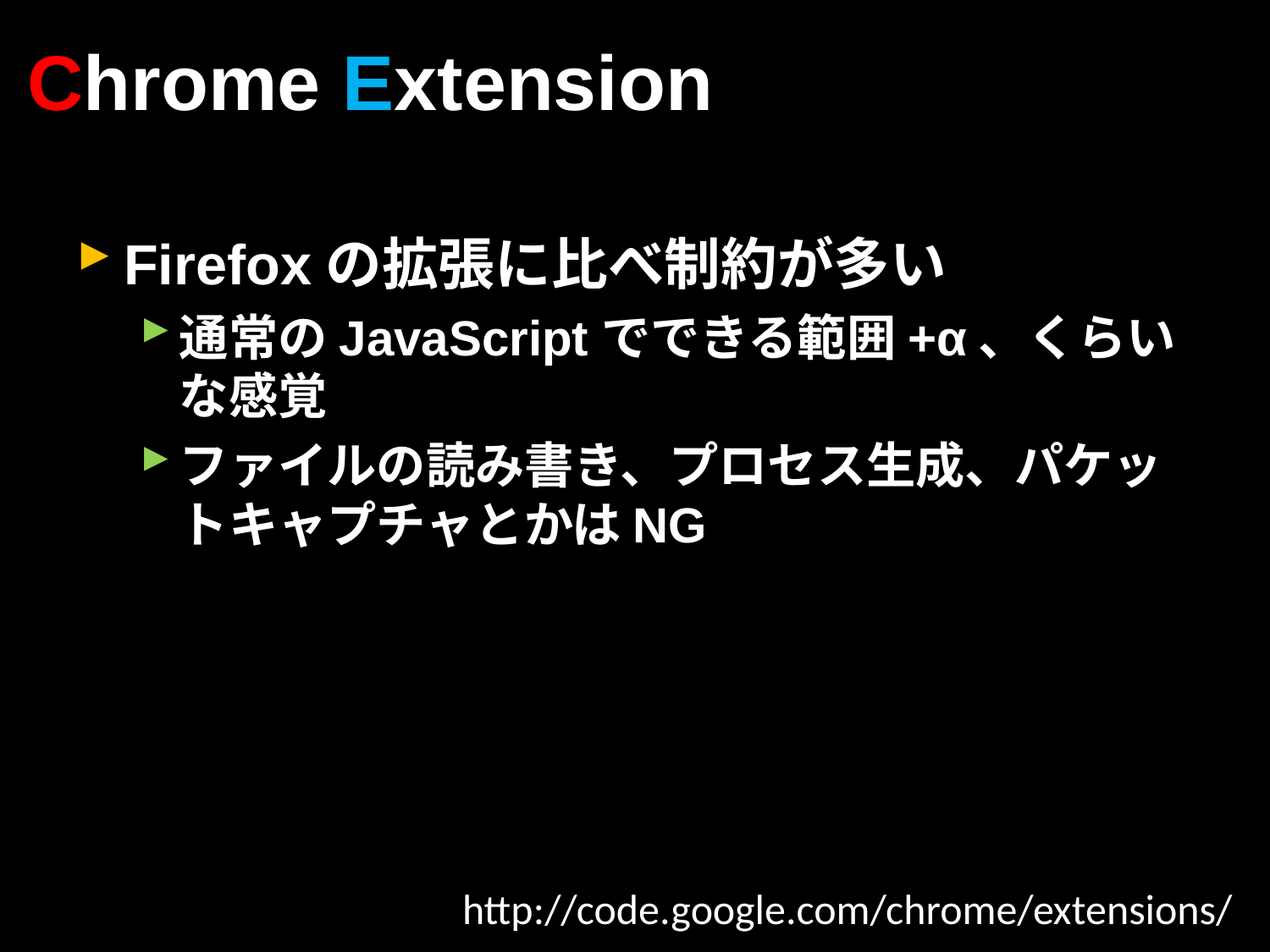

# Chrome Extension
Firefoxの拡張に比べ制約が多い
通常のJavaScriptでできる範囲+α、くらいな感覚
ファイルの読み書き、プロセス生成、パケットキャプチャとかはNG
http://code.google.com/chrome/extensions/